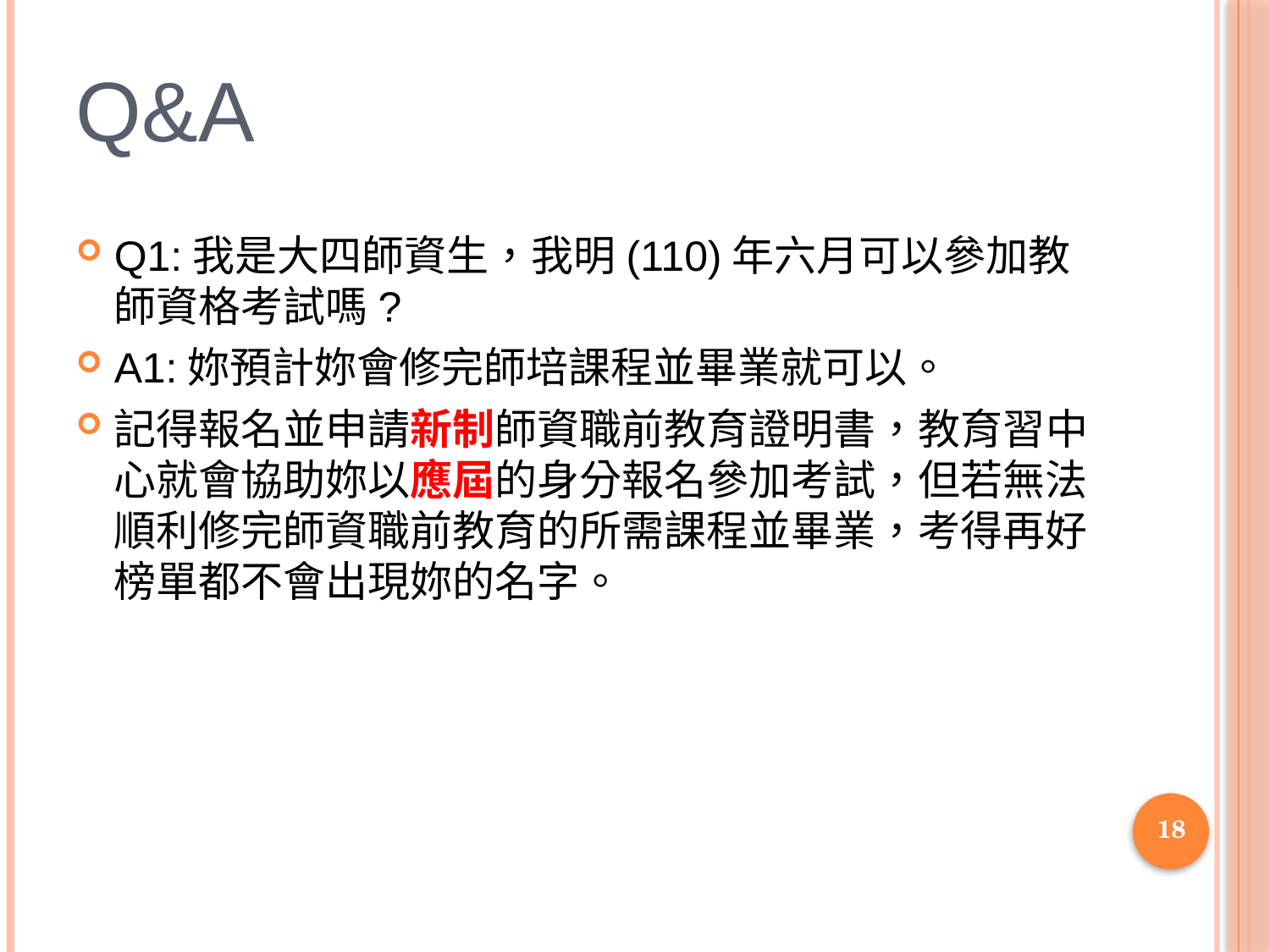

# Q&A

Q1:我是大四師資生，我明(110)年六月可以參加教師資格考試嗎?
A1:妳預計妳會修完師培課程並畢業就可以。
記得報名並申請新制師資職前教育證明書，教育習中心就會協助妳以應屆的身分報名參加考試，但若無法順利修完師資職前教育的所需課程並畢業，考得再好榜單都不會出現妳的名字。

18